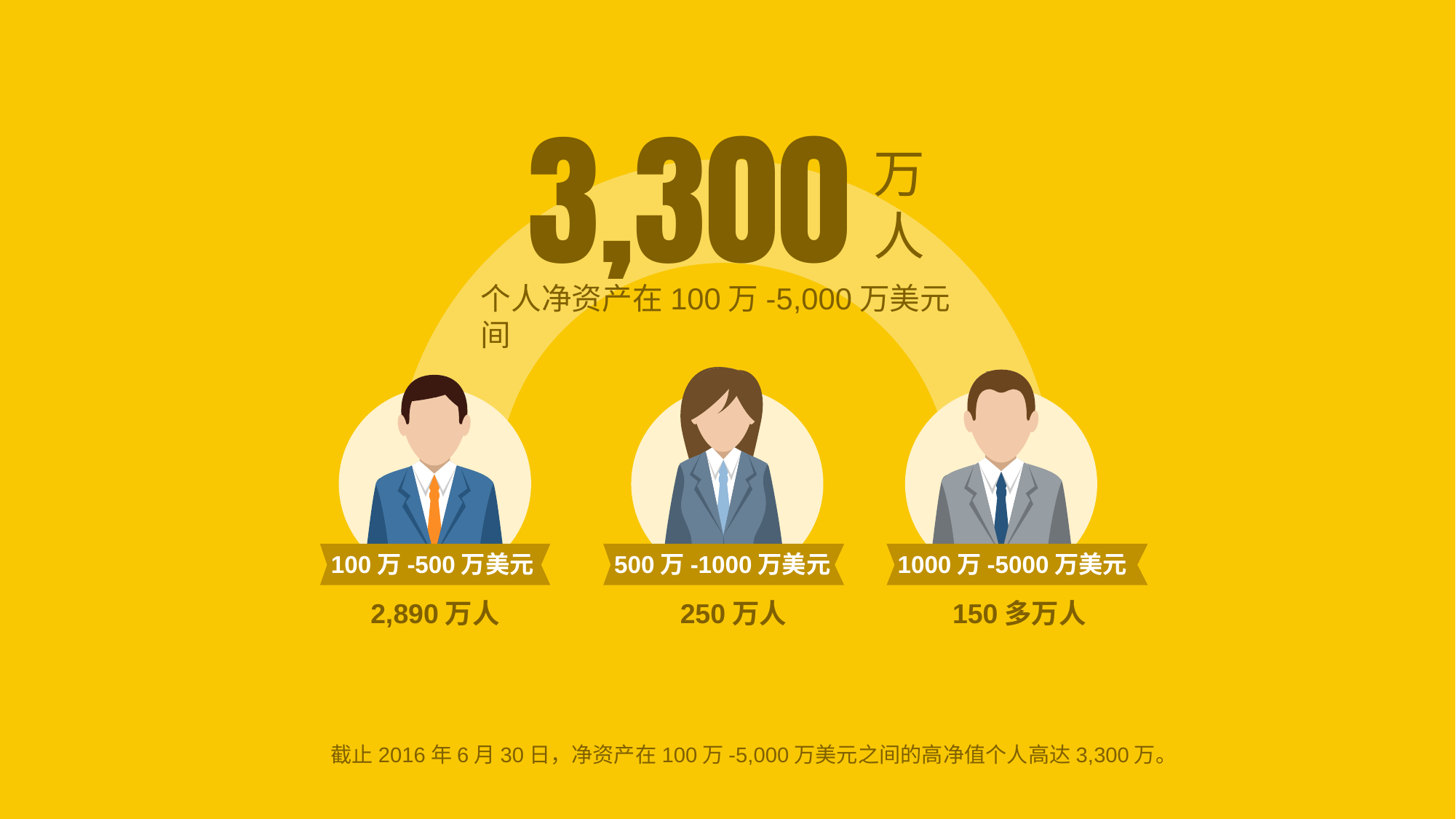

3,300
万人

个人净资产在100万-5,000万美元间

100万-500万美元
500万-1000万美元
1000万-5000万美元
2,890万人
250万人
150多万人
截止2016年6月30日，净资产在100万-5,000万美元之间的高净值个人高达3,300万。